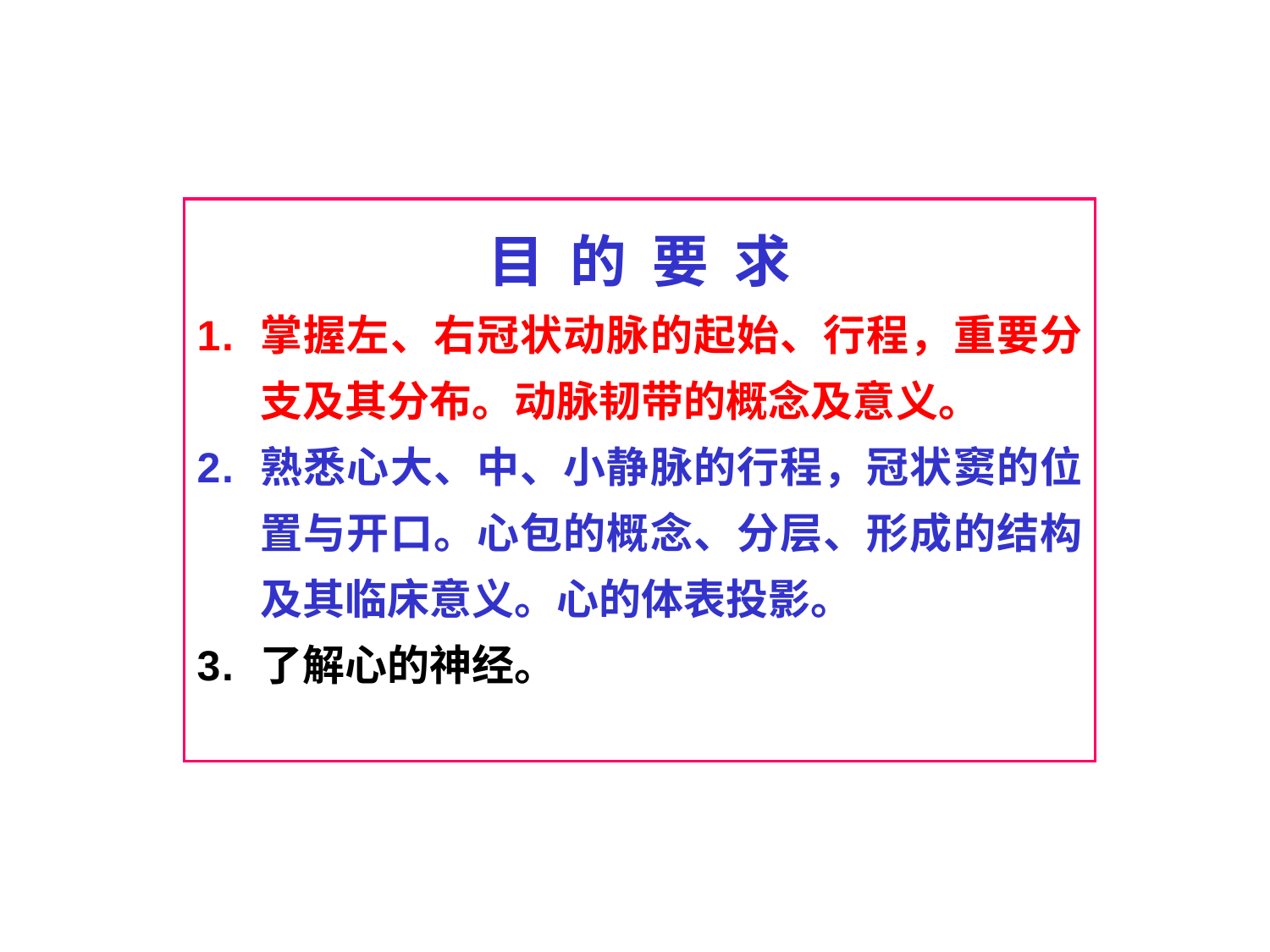

目  的  要  求
掌握左、右冠状动脉的起始、行程，重要分支及其分布。动脉韧带的概念及意义。
熟悉心大、中、小静脉的行程，冠状窦的位置与开口。心包的概念、分层、形成的结构及其临床意义。心的体表投影。
了解心的神经。